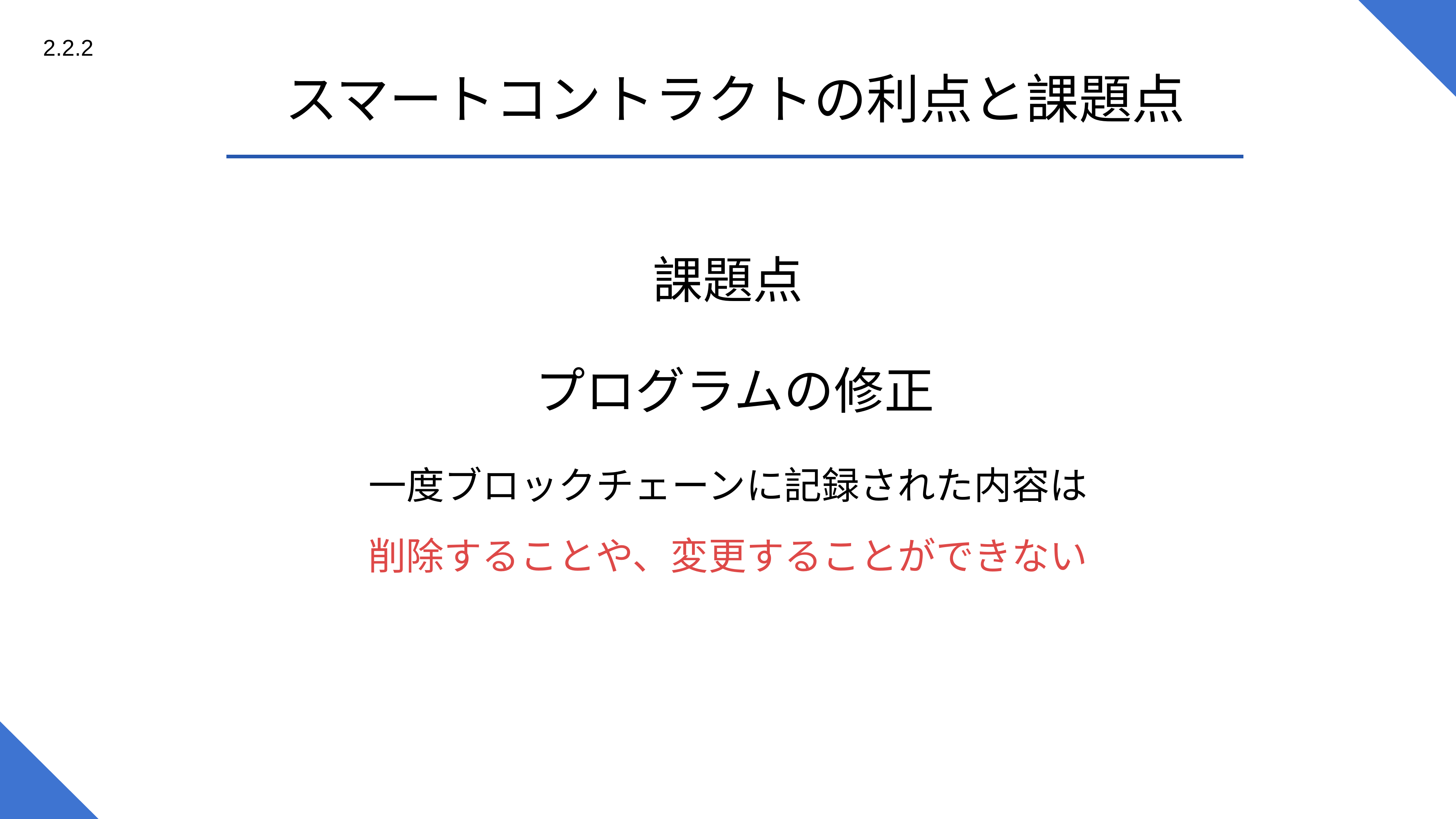

2.2.2
スマートコントラクトの利点と課題点
課題点
プログラムの修正
一度ブロックチェーンに記録された内容は
削除することや、変更することができない
44